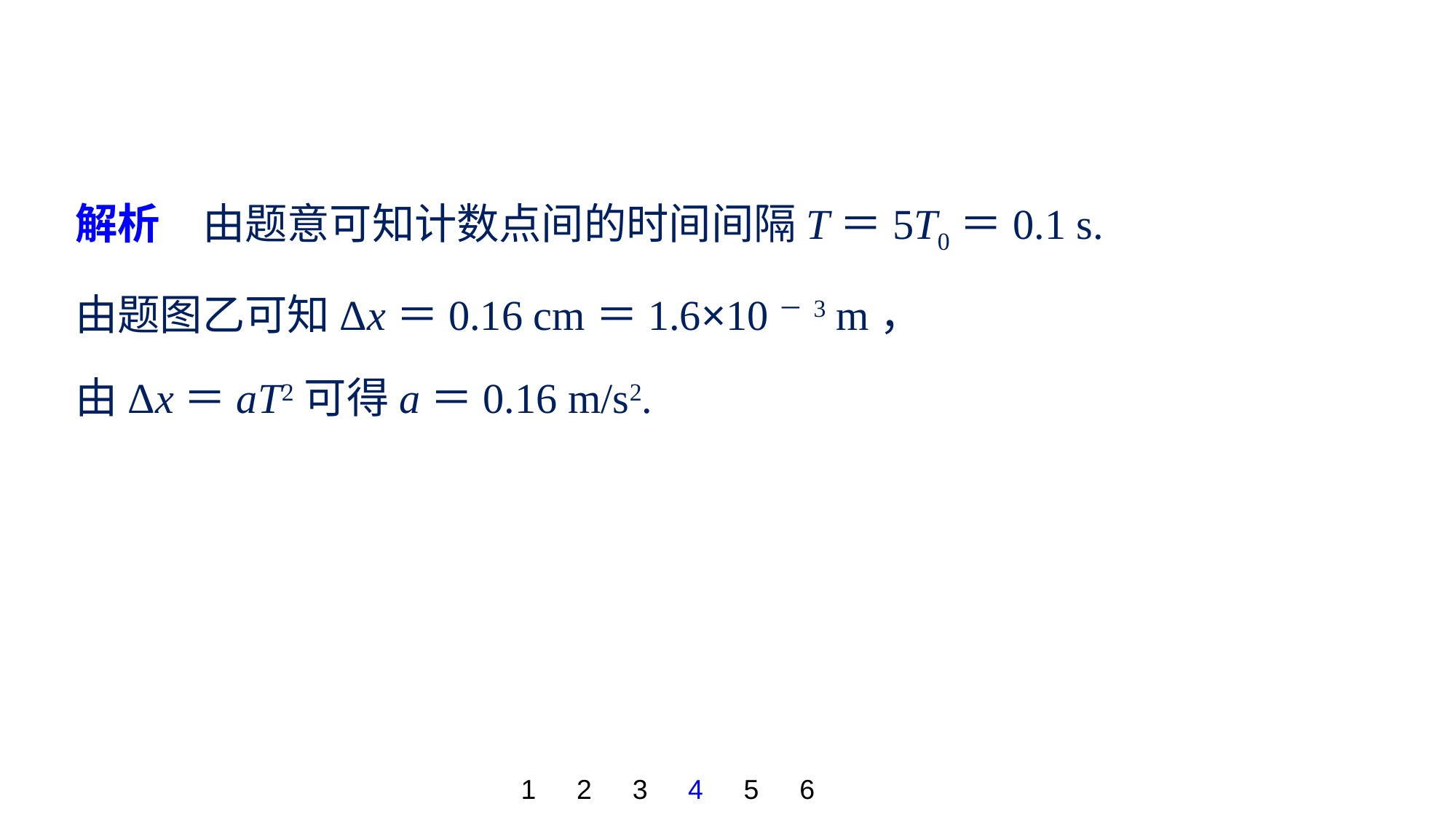

解析　由题意可知计数点间的时间间隔T＝5T0＝0.1 s.
由题图乙可知Δx＝0.16 cm＝1.6×10－3 m，
由Δx＝aT2可得a＝0.16 m/s2.
1
2
3
4
5
6